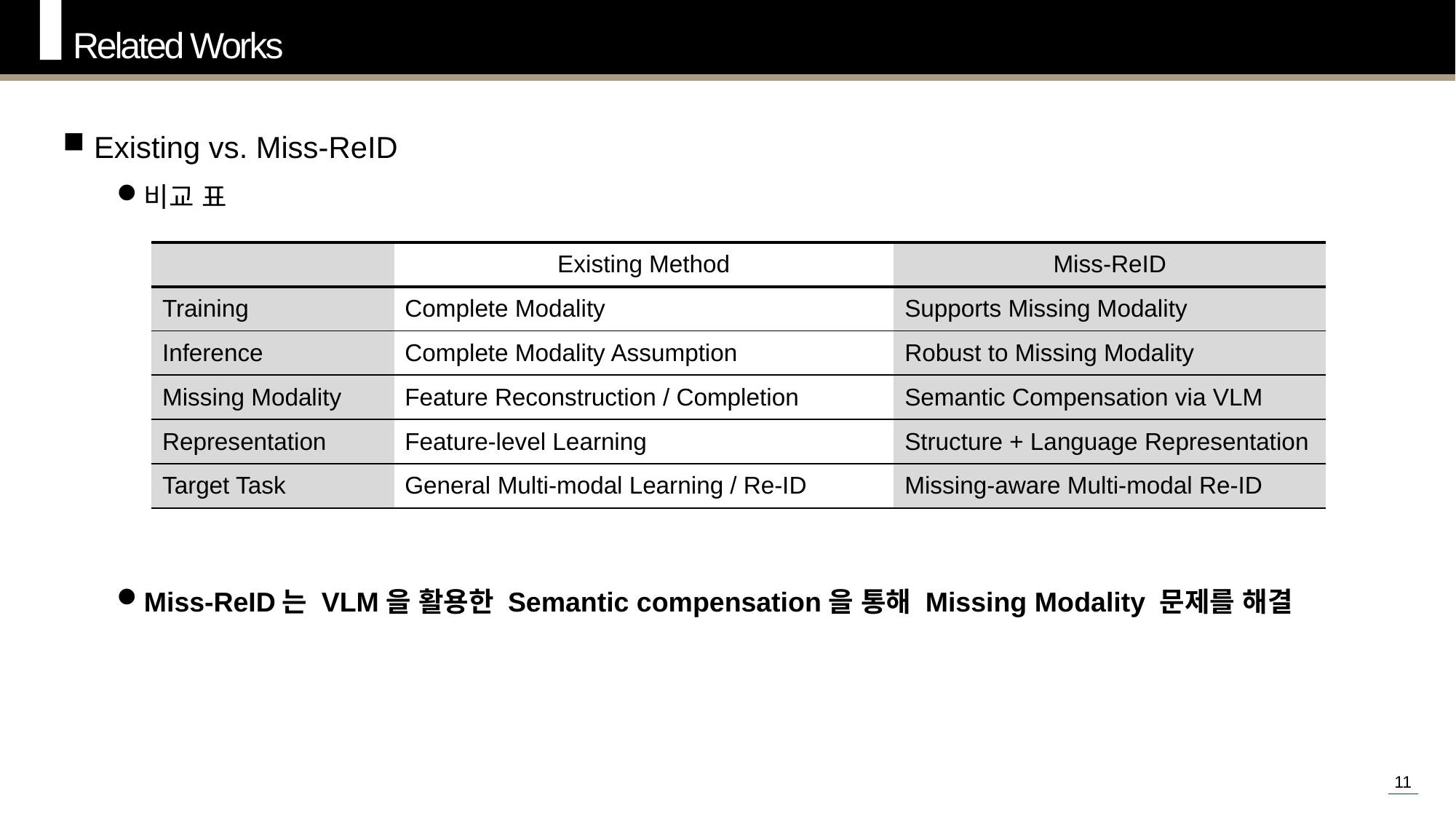

Related Works
Existing vs. Miss-ReID
비교 표

Miss-ReID는 VLM을 활용한 Semantic compensation을 통해 Missing Modality 문제를 해결
|  | Existing Method | Miss-ReID |
| --- | --- | --- |
| Training | Complete Modality | Supports Missing Modality |
| Inference | Complete Modality Assumption | Robust to Missing Modality |
| Missing Modality | Feature Reconstruction / Completion | Semantic Compensation via VLM |
| Representation | Feature-level Learning | Structure + Language Representation |
| Target Task | General Multi-modal Learning / Re-ID | Missing-aware Multi-modal Re-ID |